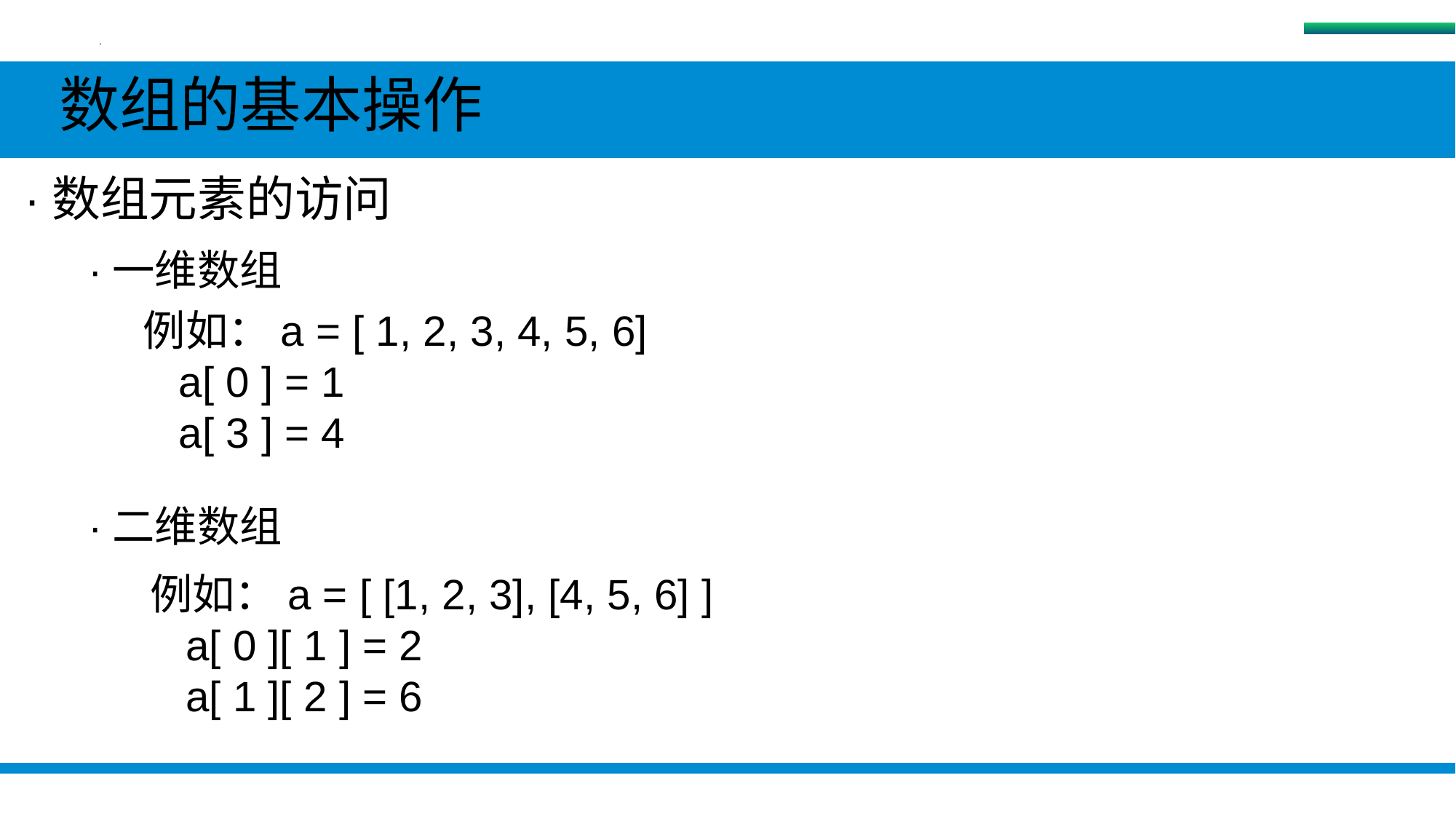

数组

  数组的基本操作
 ·数组元素的访问
·一维数组
例如：a = [ 1, 2, 3, 4, 5, 6]
   a[ 0 ] = 1
   a[ 3 ] = 4
·二维数组
例如：a = [ [1, 2, 3], [4, 5, 6] ]
   a[ 0 ][ 1 ] = 2
   a[ 1 ][ 2 ] = 6

#